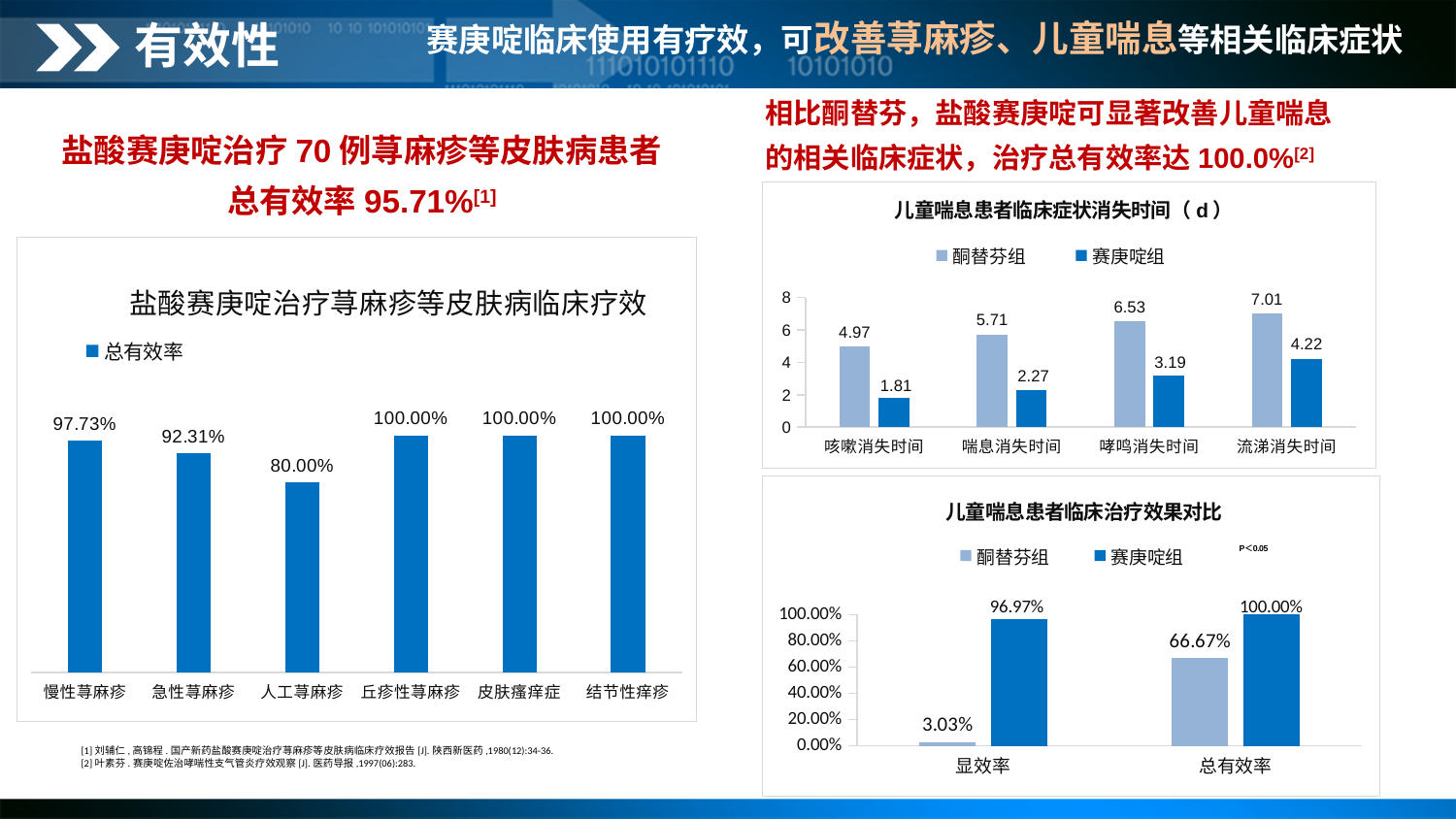

有效性
       赛庚啶临床使用有疗效，可改善荨麻疹、儿童喘息等相关临床症状

相比酮替芬，盐酸赛庚啶可显著改善儿童喘息的相关临床症状，治疗总有效率达100.0%[2]
盐酸赛庚啶治疗70例荨麻疹等皮肤病患者
总有效率95.71%[1]

### Chart: 儿童喘息患者临床症状消失时间（d）

| Category | 酮替芬组 | 赛庚啶组 |
|---|---|---|
| 咳嗽消失时间 | 4.97 | 1.81 |
| 喘息消失时间 | 5.71 | 2.27 |
| 哮鸣消失时间 | 6.53 | 3.19 |
| 流涕消失时间 | 7.01 | 4.22 |

### Chart: 盐酸赛庚啶治疗荨麻疹等皮肤病临床疗效

| Category | 总有效率 |
|---|---|
| 慢性荨麻疹 | 0.9773 |
| 急性荨麻疹 | 0.9231 |
| 人工荨麻疹 | 0.8 |
| 丘疹性荨麻疹 | 1.0 |
| 皮肤瘙痒症 | 1.0 |
| 结节性痒疹 | 1.0 |

### Chart: 儿童喘息患者临床治疗效果对比

| Category | 酮替芬组 | 赛庚啶组 |
|---|---|---|
| 显效率 | 0.0303 | 0.9697 |
| 总有效率 | 0.6667 | 1.0 |
[1]刘辅仁,高锦程.国产新药盐酸赛庚啶治疗荨麻疹等皮肤病临床疗效报告[J].陕西新医药,1980(12):34-36.
[2]叶素芬.赛庚啶佐治哮喘性支气管炎疗效观察[J].医药导报,1997(06):283.